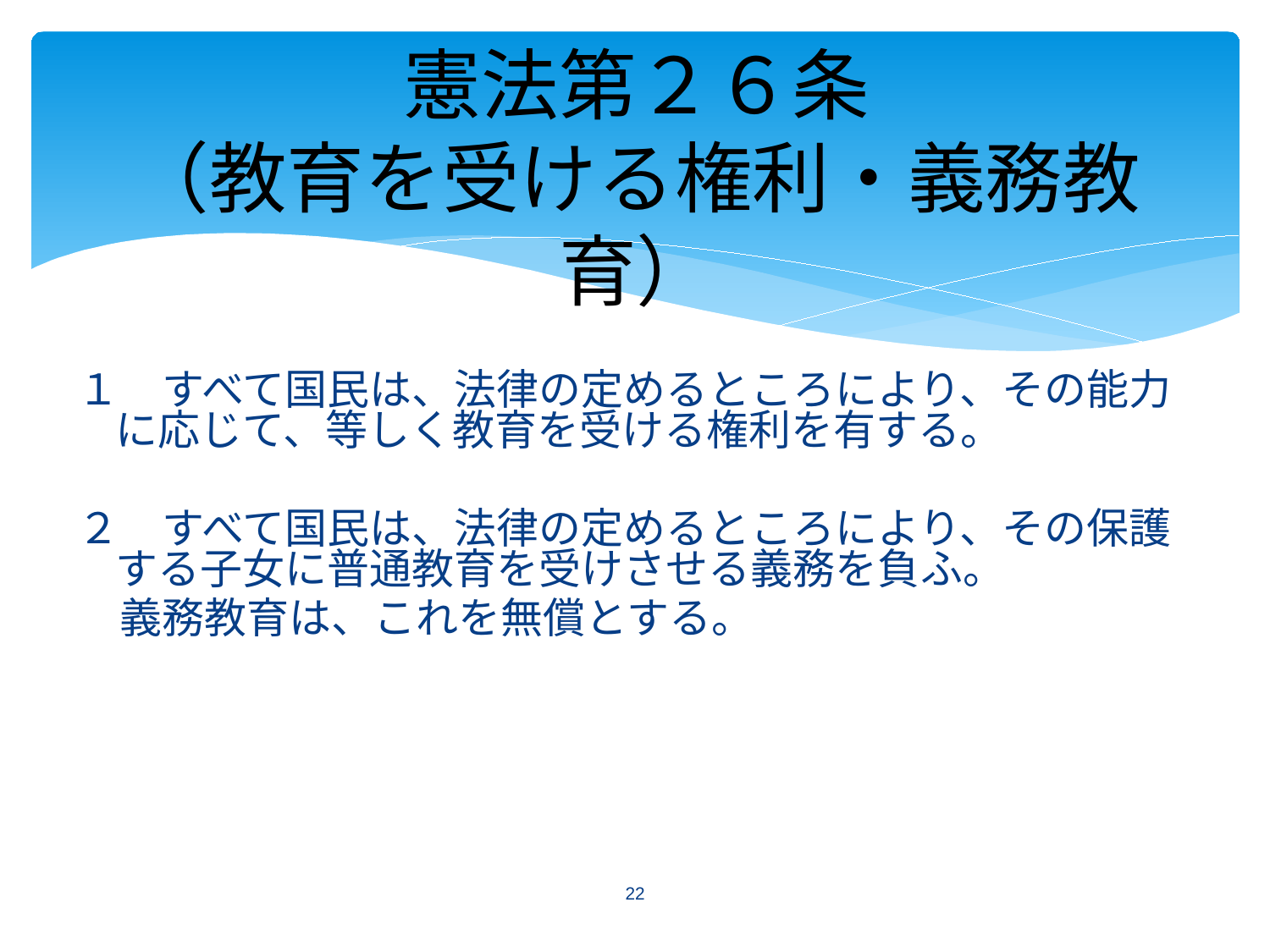

# 憲法第２６条 （教育を受ける権利・義務教育）
１　すべて国民は、法律の定めるところにより、その能力に応じて、等しく教育を受ける権利を有する。

２　すべて国民は、法律の定めるところにより、その保護する子女に普通教育を受けさせる義務を負ふ。
　義務教育は、これを無償とする。
22